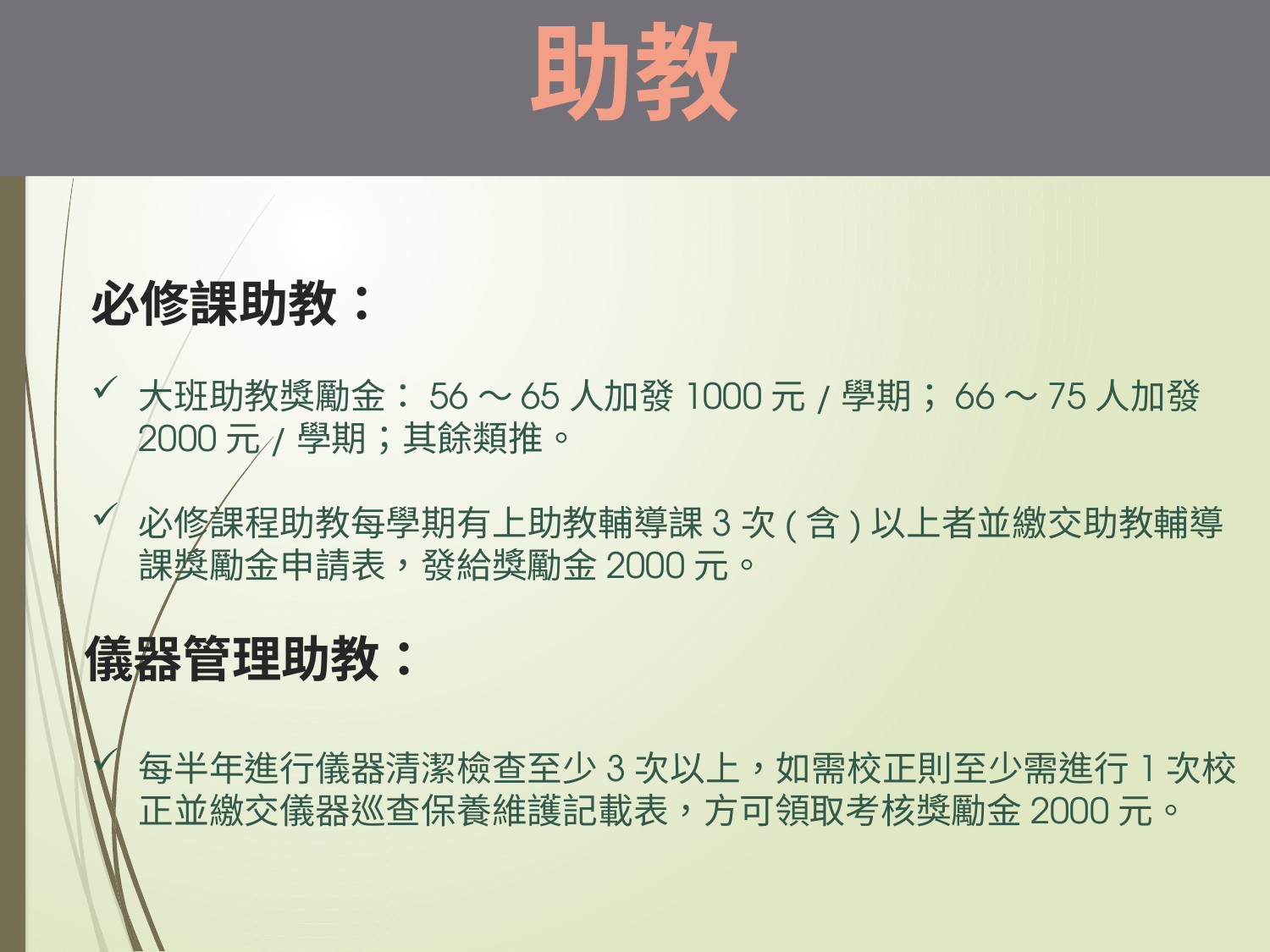

# 助教
必修課助教：

大班助教獎勵金：56～65人加發1000元/學期；66～75人加發2000元/學期；其餘類推。

必修課程助教每學期有上助教輔導課3次(含)以上者並繳交助教輔導課獎勵金申請表，發給獎勵金2000元。
    儀器管理助教：

每半年進行儀器清潔檢查至少3次以上，如需校正則至少需進行1次校正並繳交儀器巡查保養維護記載表，方可領取考核獎勵金2000元。